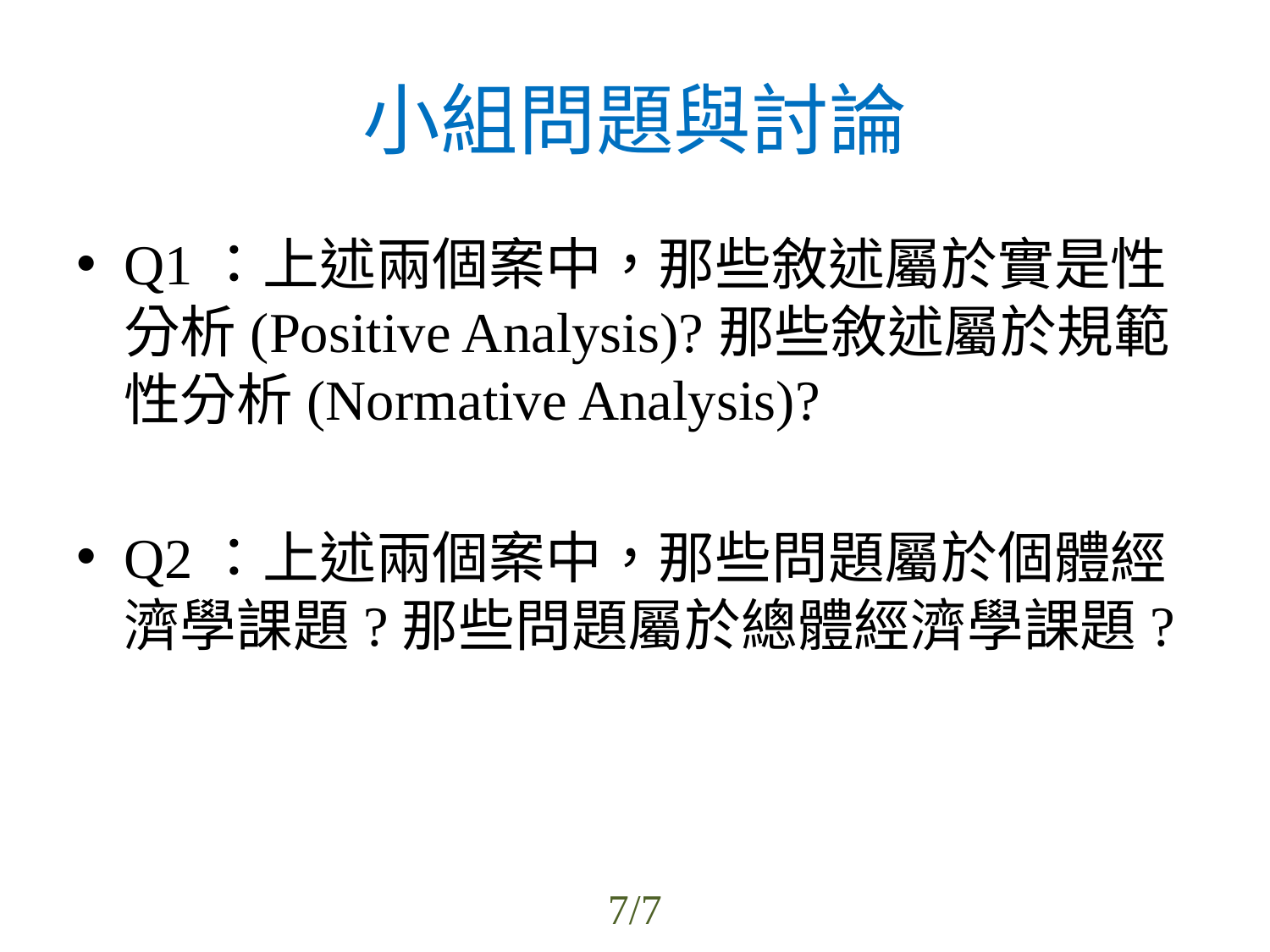

# 小組問題與討論
Q1：上述兩個案中，那些敘述屬於實是性分析(Positive Analysis)?那些敘述屬於規範性分析(Normative Analysis)?

Q2：上述兩個案中，那些問題屬於個體經濟學課題?那些問題屬於總體經濟學課題?

7/7